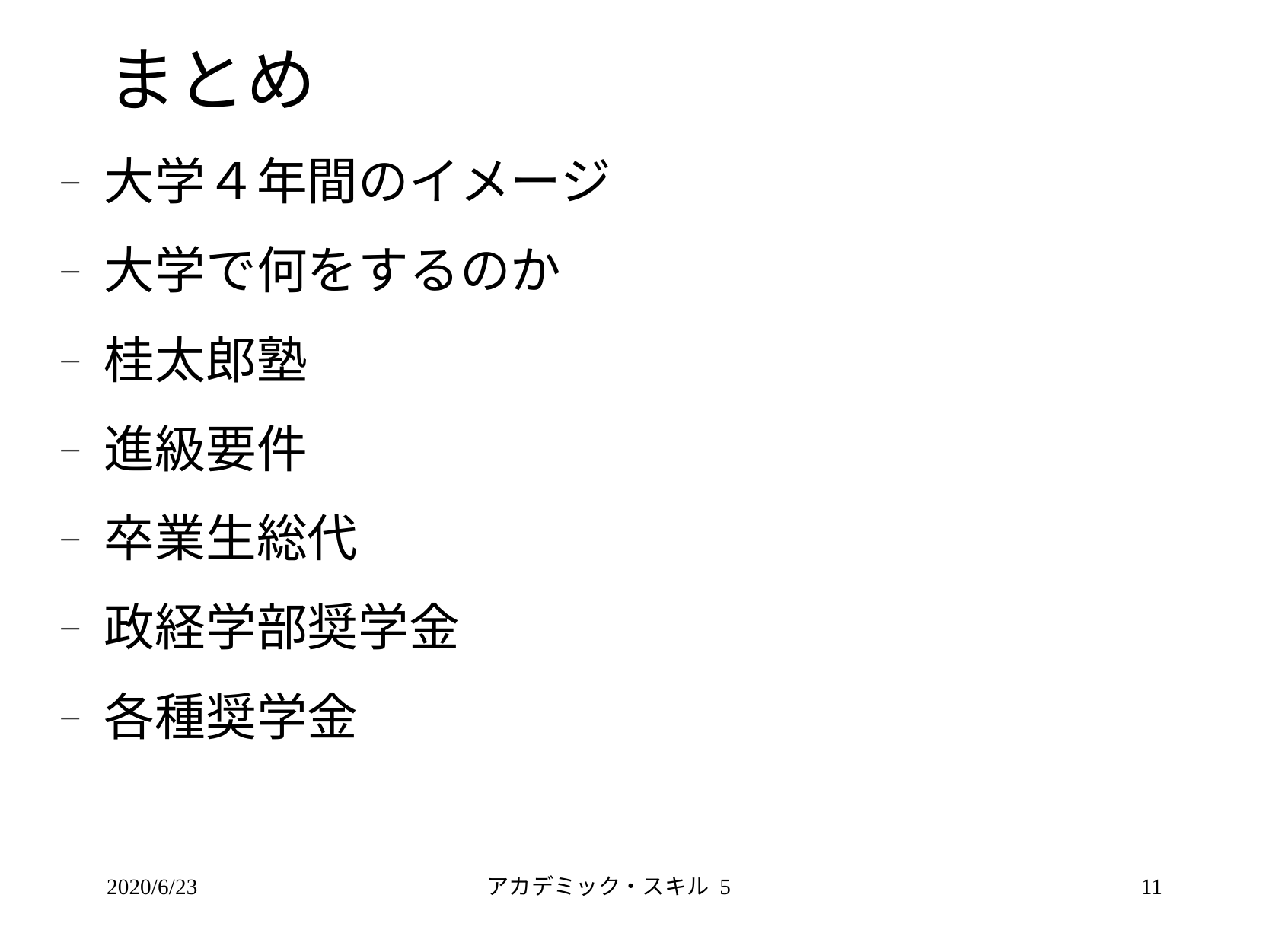

# まとめ
大学４年間のイメージ
大学で何をするのか
桂太郎塾
進級要件
卒業生総代
政経学部奨学金
各種奨学金

2020/6/23
アカデミック・スキル 5
11